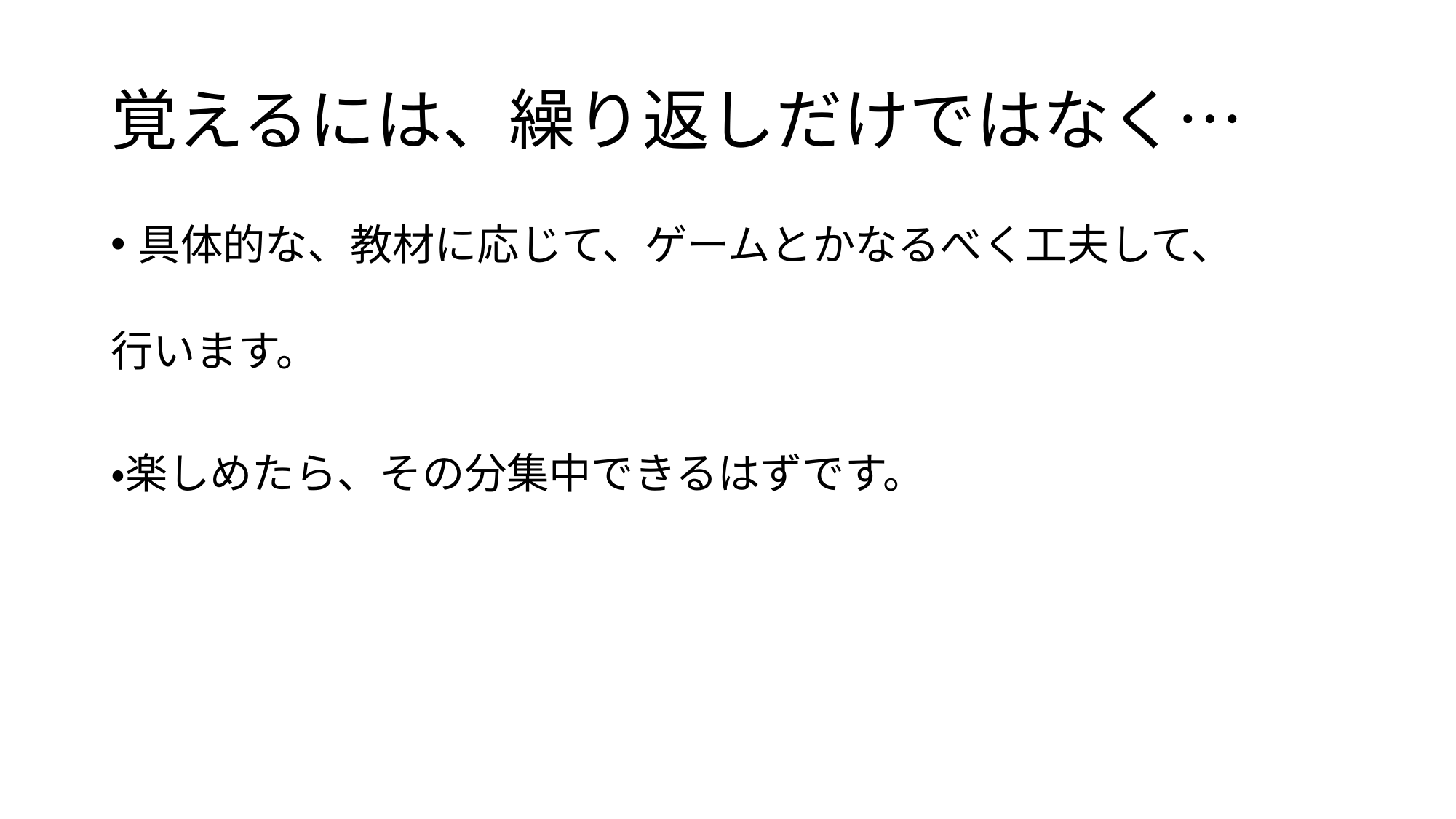

# 覚えるには、繰り返しだけではなく…
具体的な、教材に応じて、ゲームとかなるべく工夫して、
行います。

・楽しめたら、その分集中できるはずです。